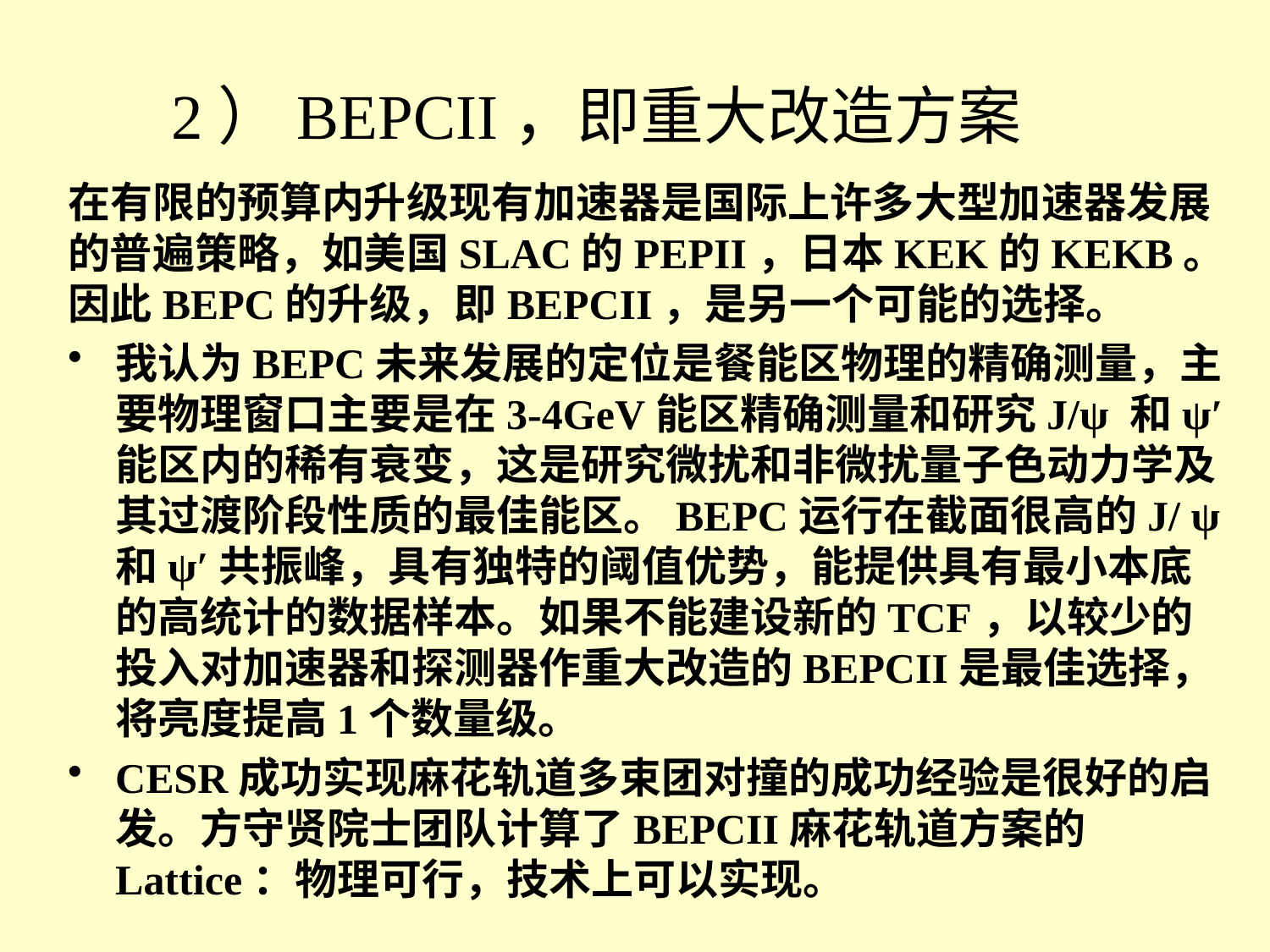

# 2）BEPCII，即重大改造方案
在有限的预算内升级现有加速器是国际上许多大型加速器发展的普遍策略，如美国SLAC的PEPII，日本KEK的KEKB。因此BEPC的升级，即BEPCII，是另一个可能的选择。
我认为BEPC未来发展的定位是餐能区物理的精确测量，主要物理窗口主要是在3-4GeV能区精确测量和研究J/ψ 和ψ′能区内的稀有衰变，这是研究微扰和非微扰量子色动力学及其过渡阶段性质的最佳能区。BEPC运行在截面很高的J/ ψ 和ψ′共振峰，具有独特的阈值优势，能提供具有最小本底的高统计的数据样本。如果不能建设新的TCF，以较少的投入对加速器和探测器作重大改造的BEPCII是最佳选择，将亮度提高1个数量级。
CESR成功实现麻花轨道多束团对撞的成功经验是很好的启发。方守贤院士团队计算了BEPCII麻花轨道方案的Lattice：物理可行，技术上可以实现。